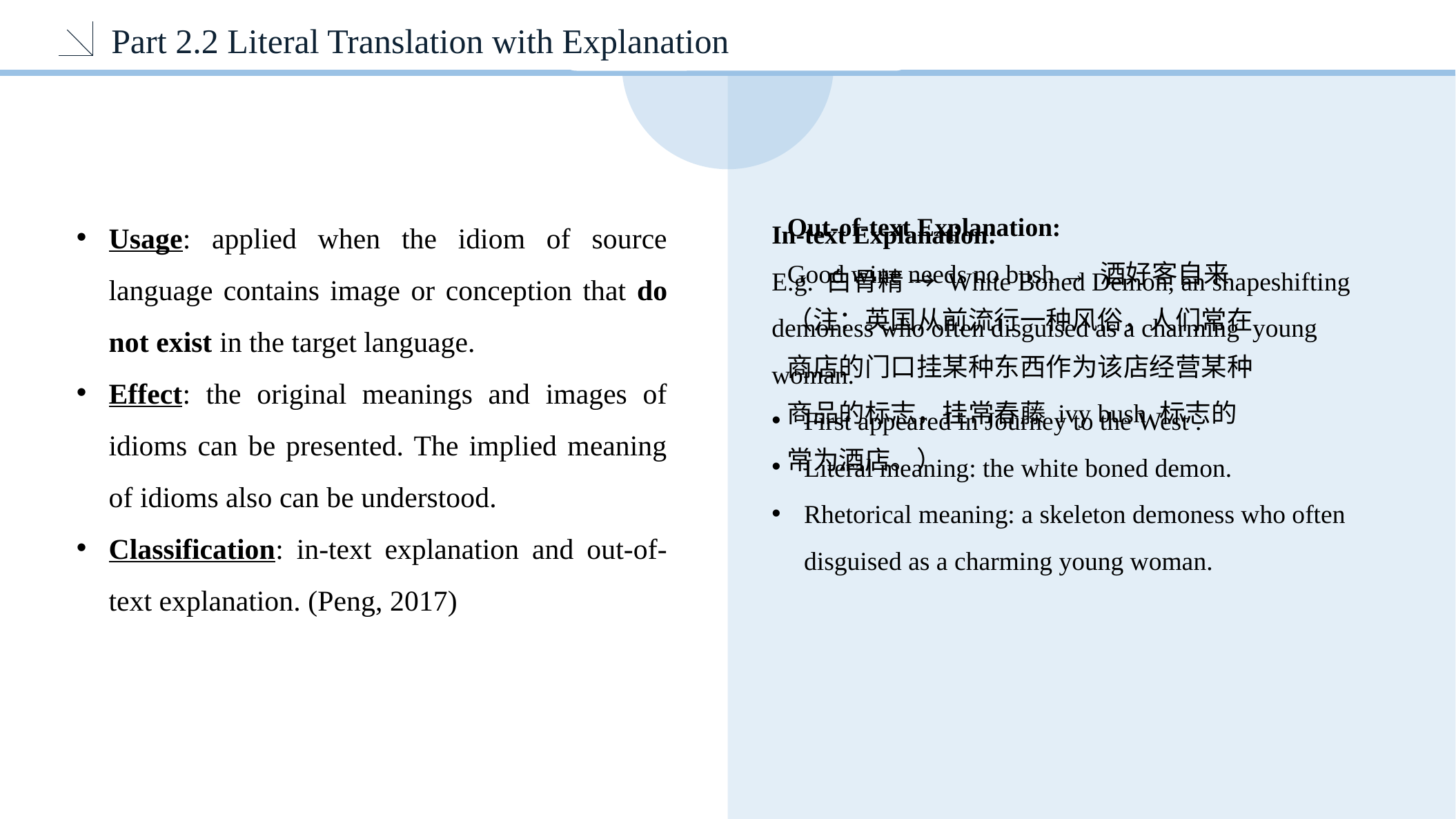

Part 2.2 Literal Translation with Explanation

Usage: applied when the idiom of source language contains image or conception that do not exist in the target language.
Effect: the original meanings and images of idioms can be presented. The implied meaning of idioms also can be understood.
Classification: in-text explanation and out-of-text explanation. (Peng, 2017)
In-text Explanation:
E.g. 白骨精 → White Boned Demon, an shapeshifting demoness who often disguised as a charming  young woman.
First appeared in Journey to the West .
Literal meaning: the white boned demon.
Rhetorical meaning: a skeleton demoness who often disguised as a charming young woman.

Out-of-text Explanation:
Good wine needs no bush → 酒好客自来（注：英国从前流行一种风俗，人们常在商店的门口挂某种东西作为该店经营某种商品的标志，挂常春藤 ivy bush 标志的常为酒店。）